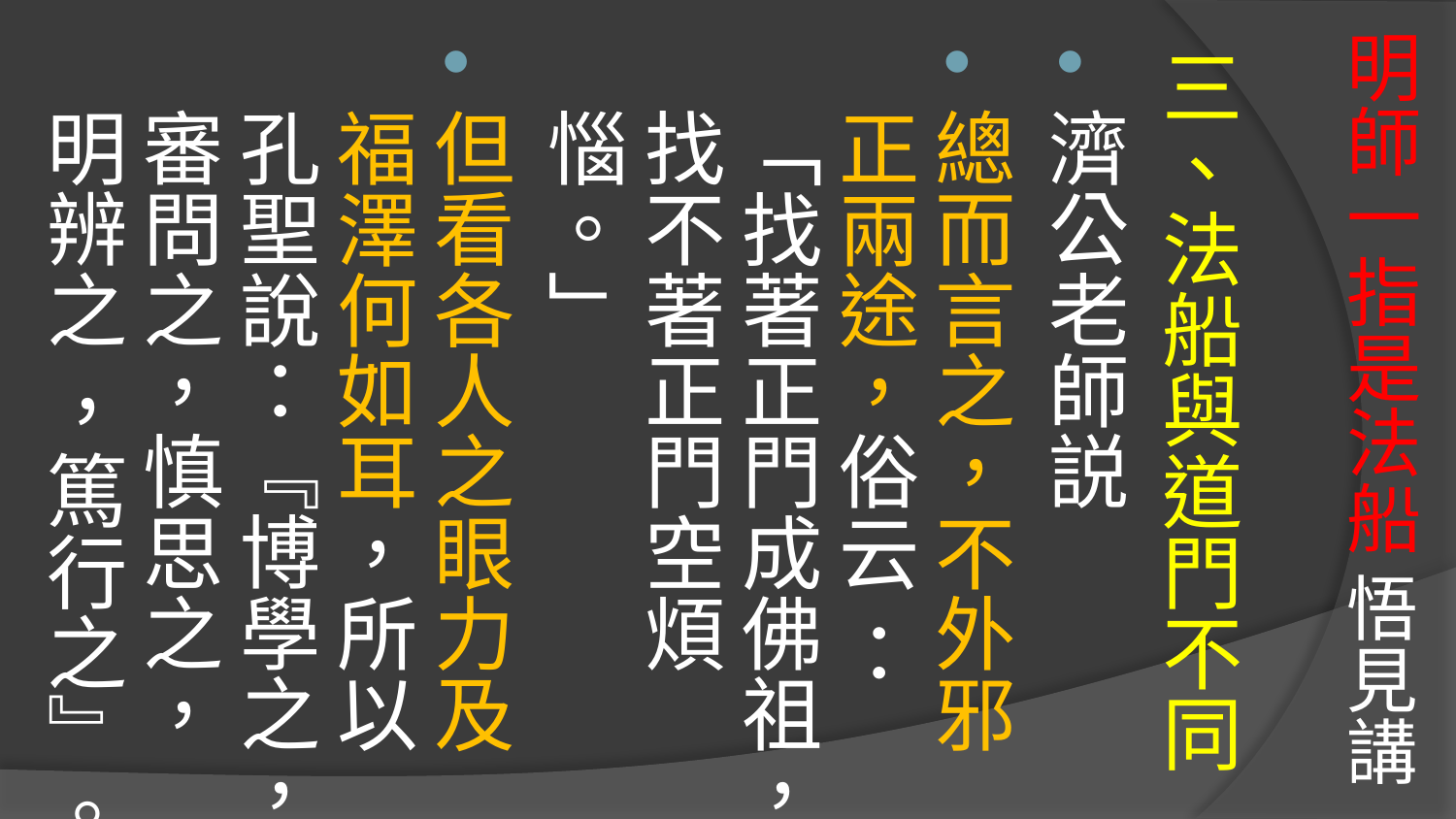

# 明師一指是法船 悟見講
三、法船與道門不同
濟公老師説
總而言之，不外邪正兩途，俗云 ：「找著正門成佛祖，找不著正門空煩惱。」
但看各人之眼力及福澤何如耳，所以孔聖說：『博學之，審問之，慎思之，明辨之 ，篤行之』。